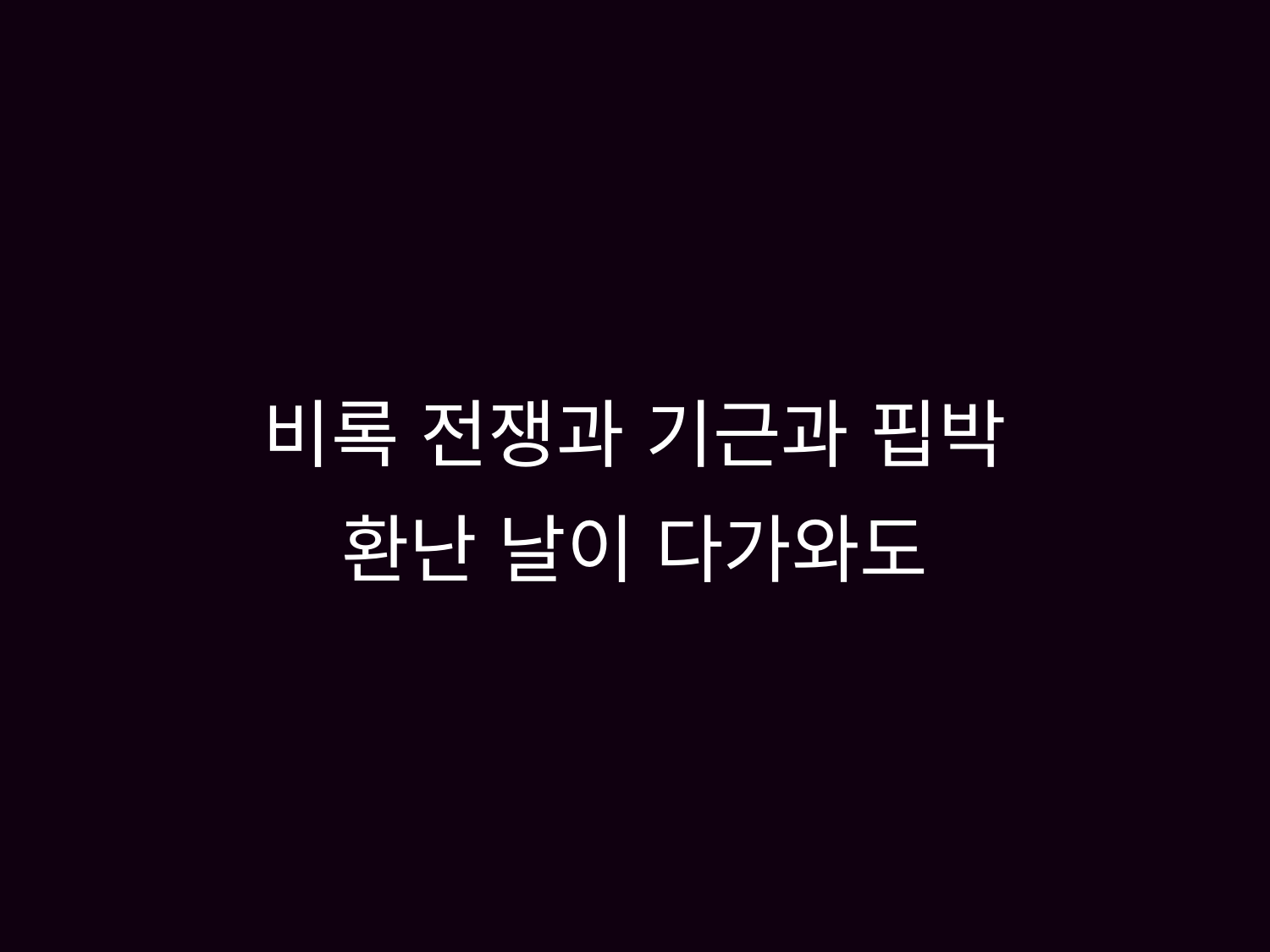

# 비록 전쟁과 기근과 핍박 환난 날이 다가와도